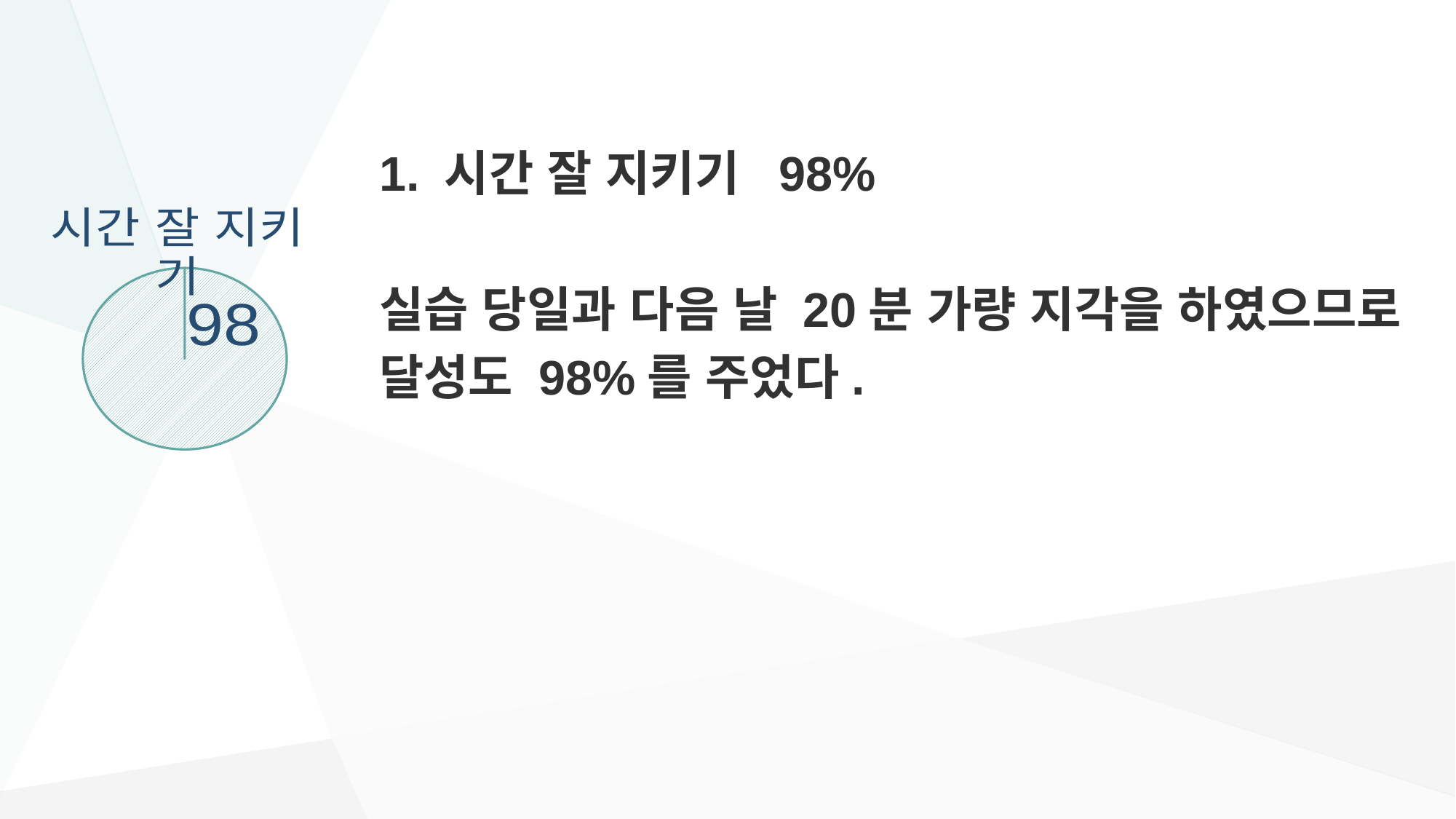

1. 시간 잘 지키기  98%

실습 당일과 다음 날 20분 가량 지각을 하였으므로
달성도 98%를 주었다.

### Chart:

| Category | 시간 잘 지키기 |
|---|---|
| None | 98.0 |
| None | None |
| None | None |
| None | None |